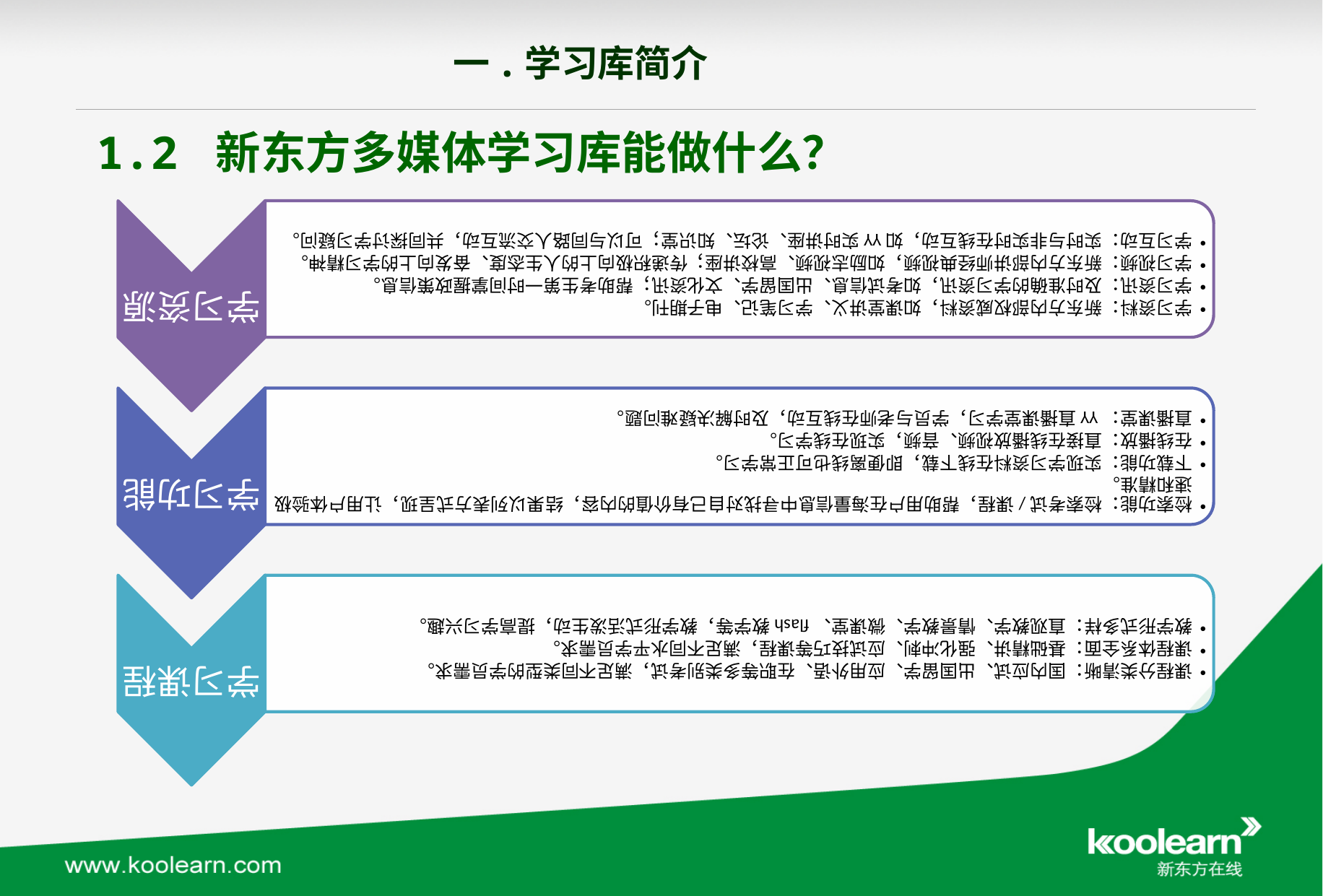

一.学习库简介
1.2 新东方多媒体学习库能做什么？

学习资源
学习资料：新东方内部权威资料，如课堂讲义、学习笔记、电子期刊。
学习资讯：及时准确的学习资讯，如考试信息、出国留学、文化资讯；帮助考生第一时间掌握政策信息。
学习视频：新东方内部讲师经典视频，如励志视频、高校讲座；传递积极向上的人生态度、奋发向上的学习精神。
学习互动：实时与非实时在线互动，如YY实时讲座、论坛、知识堂；可以与同路人交流互动，共同探讨学习疑问。
学习功能
检索功能：检索考试/课程，帮助用户在海量信息中寻找对自己有价值的内容，结果以列表方式呈现，让用户体验极速和精准。
下载功能：实现学习资料在线下载，即便离线也可正常学习。
在线播放：直接在线播放视频、音频，实现在线学习。
直播课堂：YY直播课堂学习，学员与老师在线互动，及时解决疑难问题。
学习课程
课程分类清晰：国内应试、出国留学、应用外语、在职等多类别考试，满足不同类型的学员需求。
课程体系全面：基础精讲、强化冲刺、应试技巧等课程，满足不同水平学员需求。
教学形式多样：直观教学、情景教学、微课堂、flash教学等，教学形式活泼生动，提高学习兴趣。